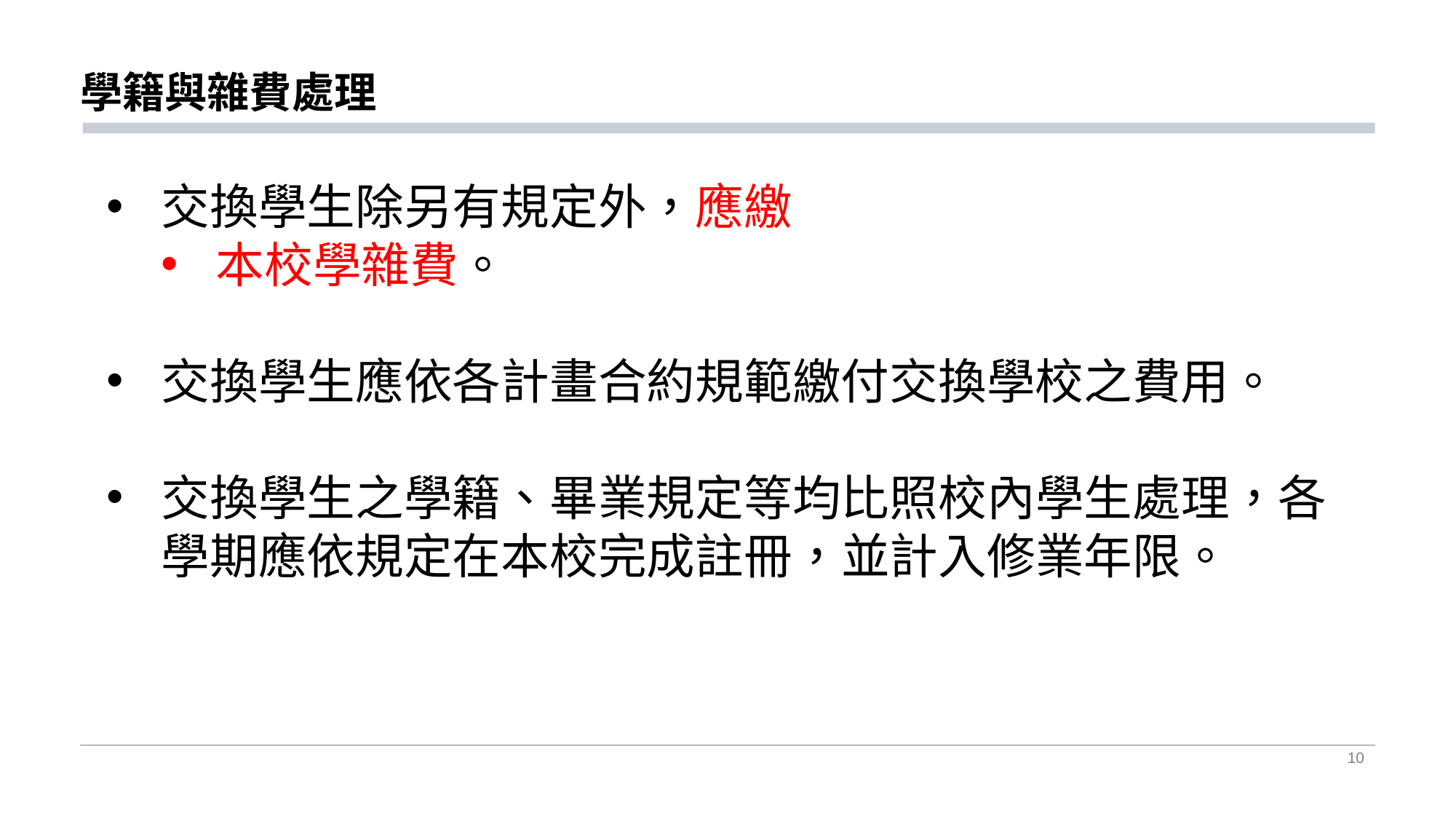

# 學籍與雜費處理
交換學生除另有規定外，應繳
本校學雜費。

交換學生應依各計畫合約規範繳付交換學校之費用。

交換學生之學籍、畢業規定等均比照校內學生處理，各學期應依規定在本校完成註冊，並計入修業年限。

Text here
10